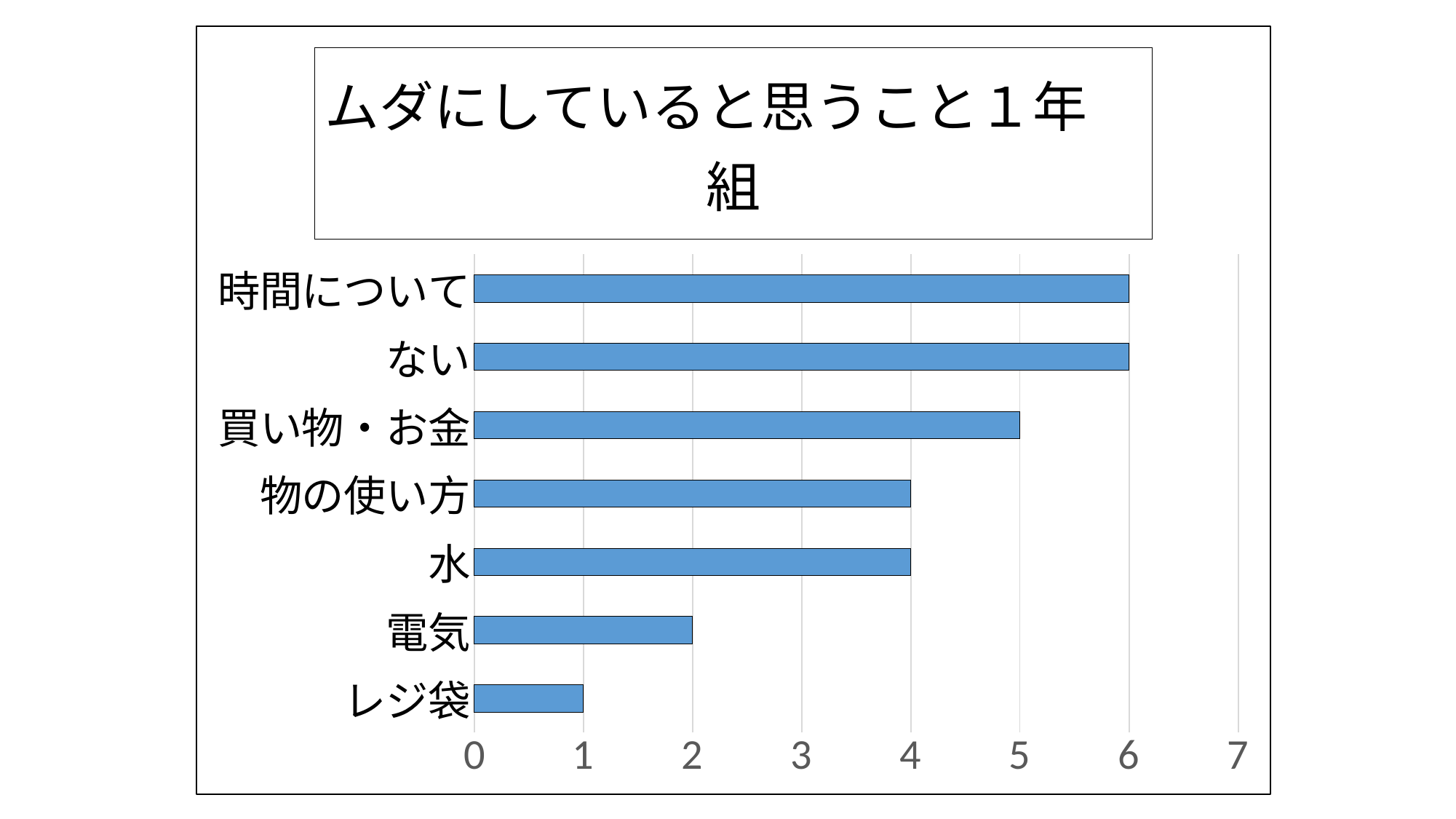

### Chart: ムダにしていると思うこと１年　組

| Category |  |
|---|---|
| レジ袋 | 1.0 |
| 電気 | 2.0 |
| 水 | 4.0 |
| 物の使い方 | 4.0 |
| 買い物・お金 | 5.0 |
| ない | 6.0 |
| 時間について | 6.0 |